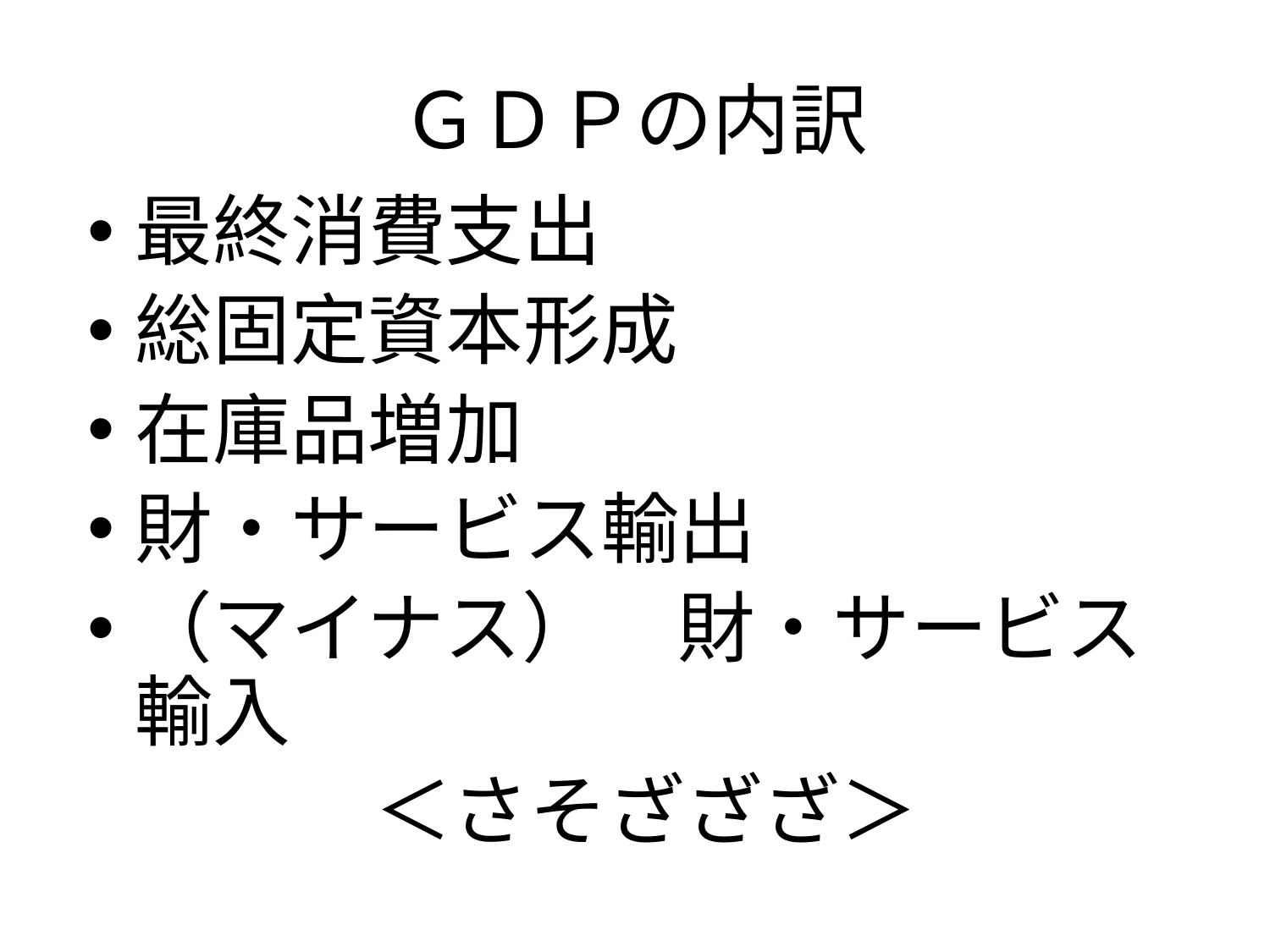

# ＧＤＰの内訳
最終消費支出
総固定資本形成
在庫品増加
財・サービス輸出
（マイナス）　財・サービス輸入
＜さそざざざ＞